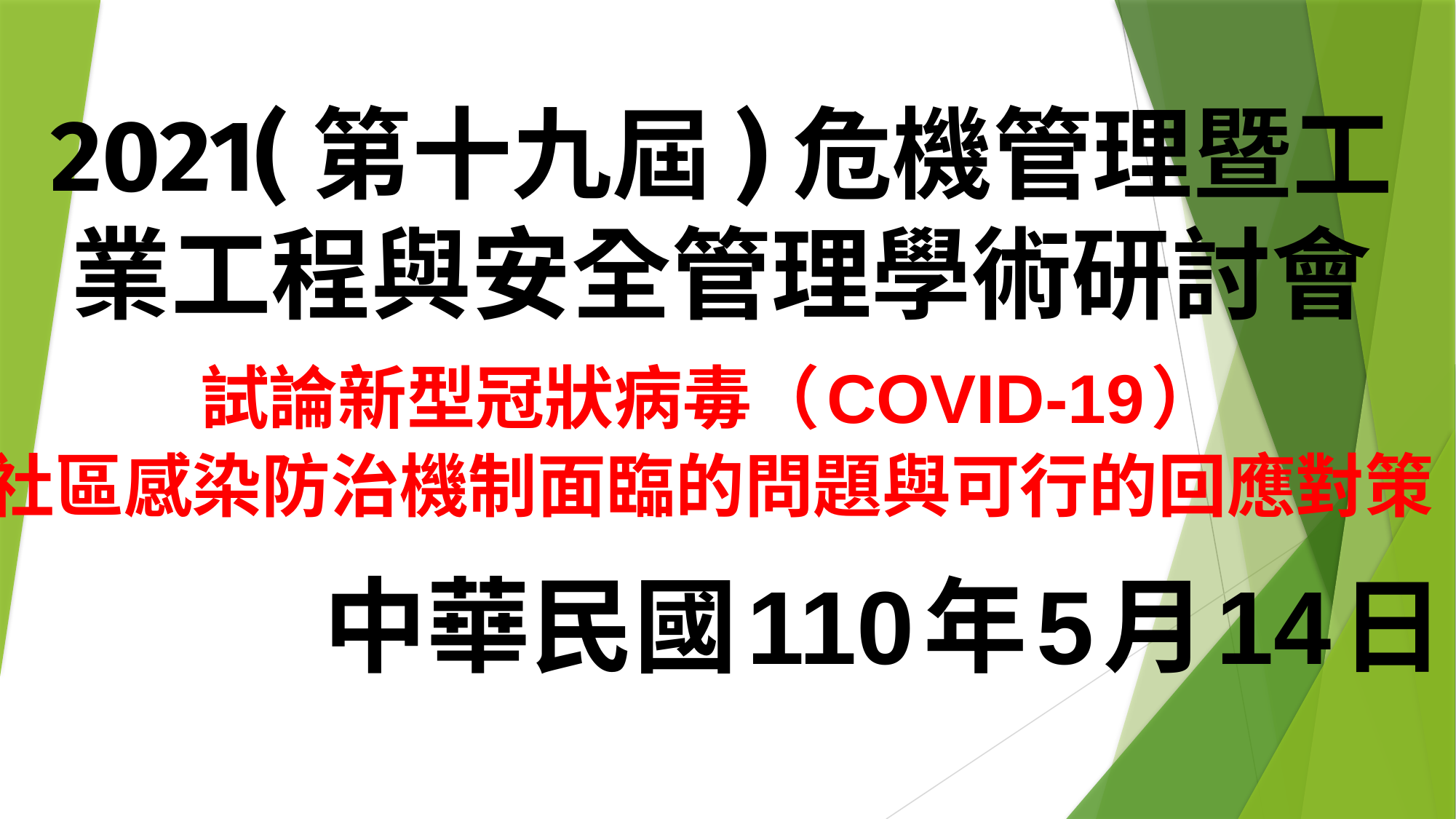

# 2021(第十九屆)危機管理暨工業工程與安全管理學術研討會
試論新型冠狀病毒（COVID-19）
社區感染防治機制面臨的問題與可行的回應對策

中華民國110年5月14日